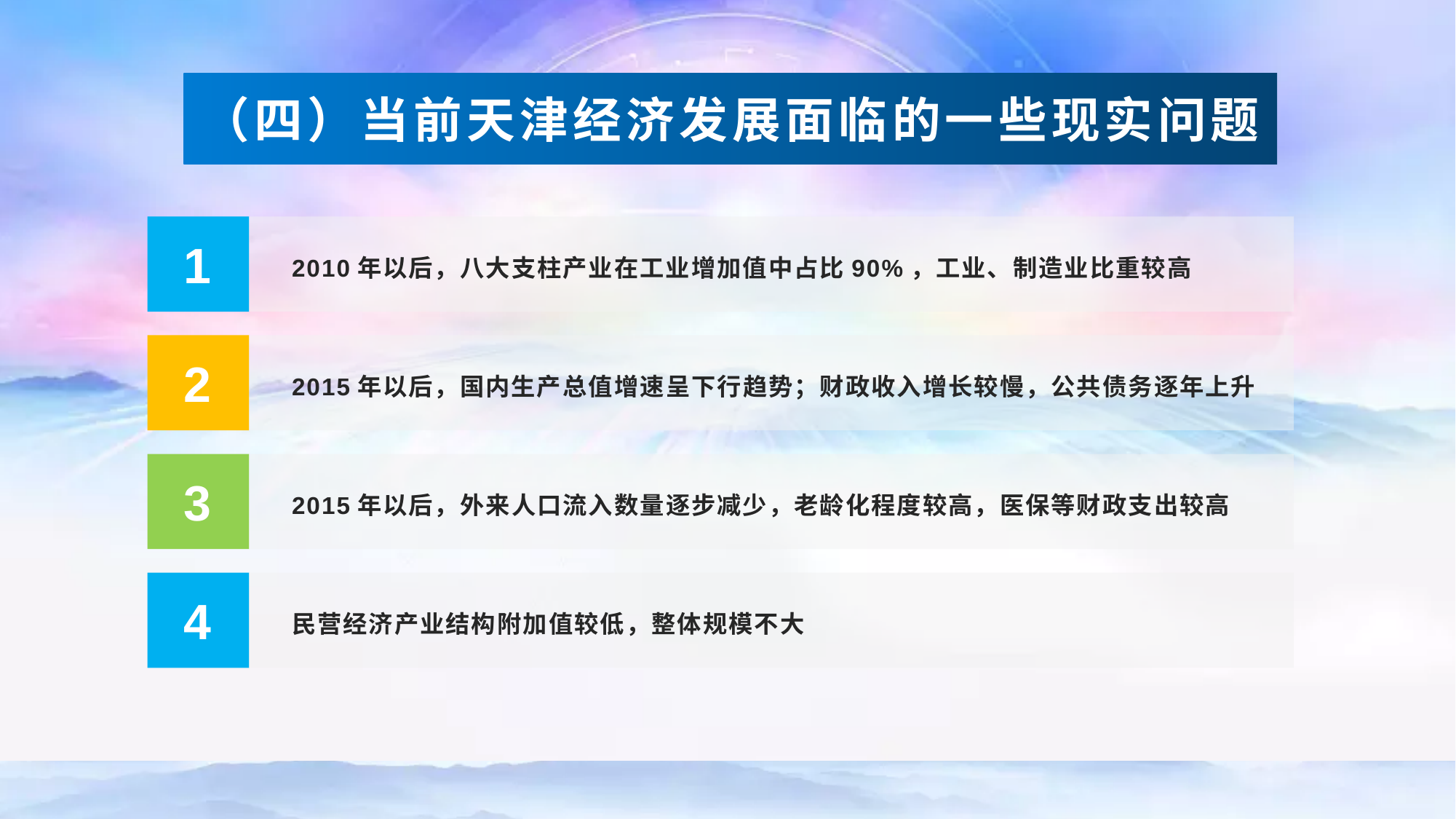

（四）当前天津经济发展面临的一些现实问题

2010年以后，八大支柱产业在工业增加值中占比90%，工业、制造业比重较高
1

2015年以后，国内生产总值增速呈下行趋势；财政收入增长较慢，公共债务逐年上升
2

2015年以后，外来人口流入数量逐步减少，老龄化程度较高，医保等财政支出较高
3

民营经济产业结构附加值较低，整体规模不大
4
45